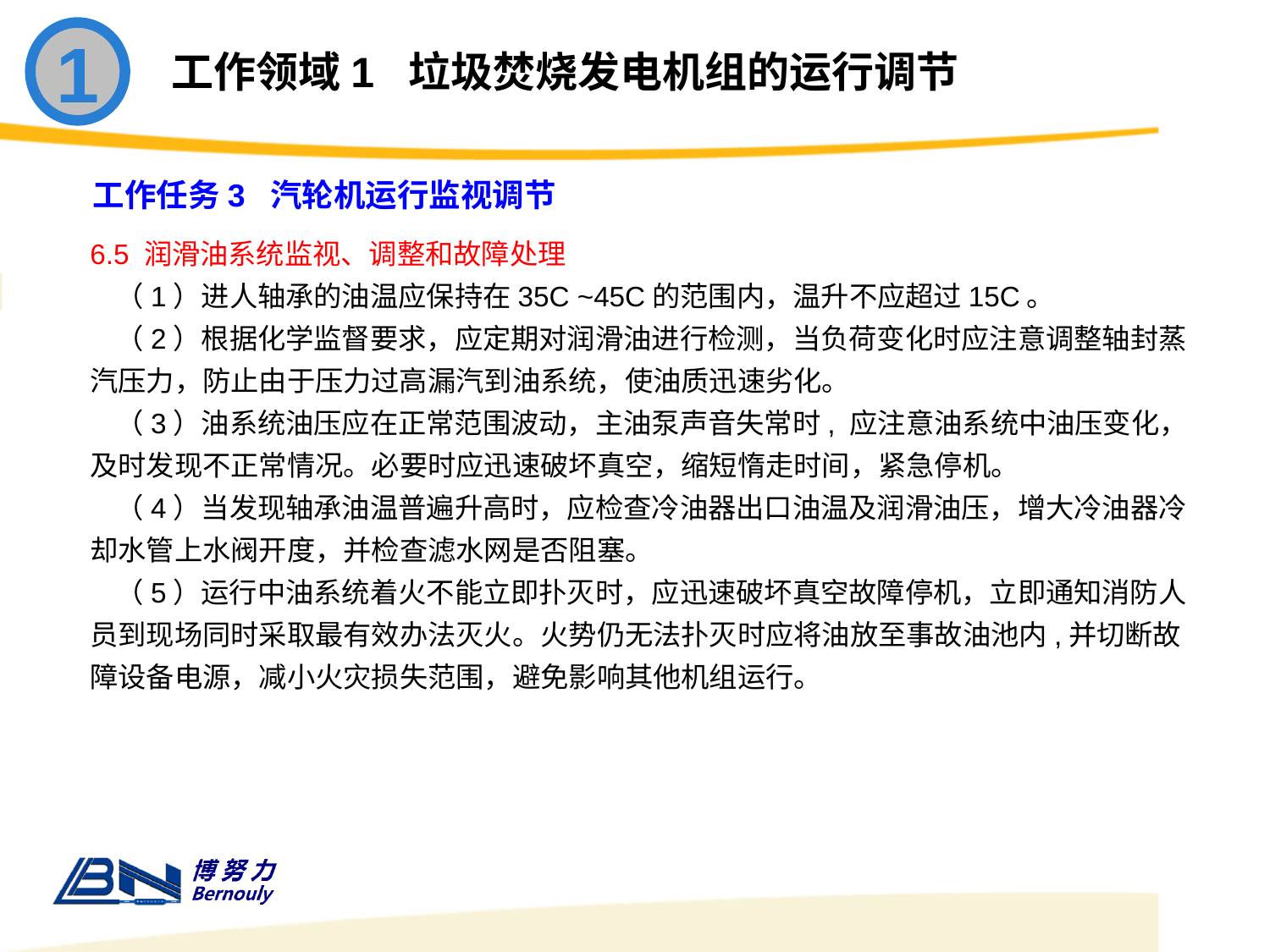

1
工作领域1  垃圾焚烧发电机组的运行调节
工作任务3  汽轮机运行监视调节
6.5 润滑油系统监视、调整和故障处理
   （1）进人轴承的油温应保持在35C ~45C的范围内，温升不应超过15C。
   （2）根据化学监督要求，应定期对润滑油进行检测，当负荷变化时应注意调整轴封蒸汽压力，防止由于压力过高漏汽到油系统，使油质迅速劣化。
   （3）油系统油压应在正常范围波动，主油泵声音失常时, 应注意油系统中油压变化，及时发现不正常情况。必要时应迅速破坏真空，缩短惰走时间，紧急停机。
   （4）当发现轴承油温普遍升高时，应检查冷油器出口油温及润滑油压，增大冷油器冷却水管上水阀开度，并检查滤水网是否阻塞。
   （5）运行中油系统着火不能立即扑灭时，应迅速破坏真空故障停机，立即通知消防人员到现场同时采取最有效办法灭火。火势仍无法扑灭时应将油放至事故油池内,并切断故障设备电源，减小火灾损失范围，避免影响其他机组运行。